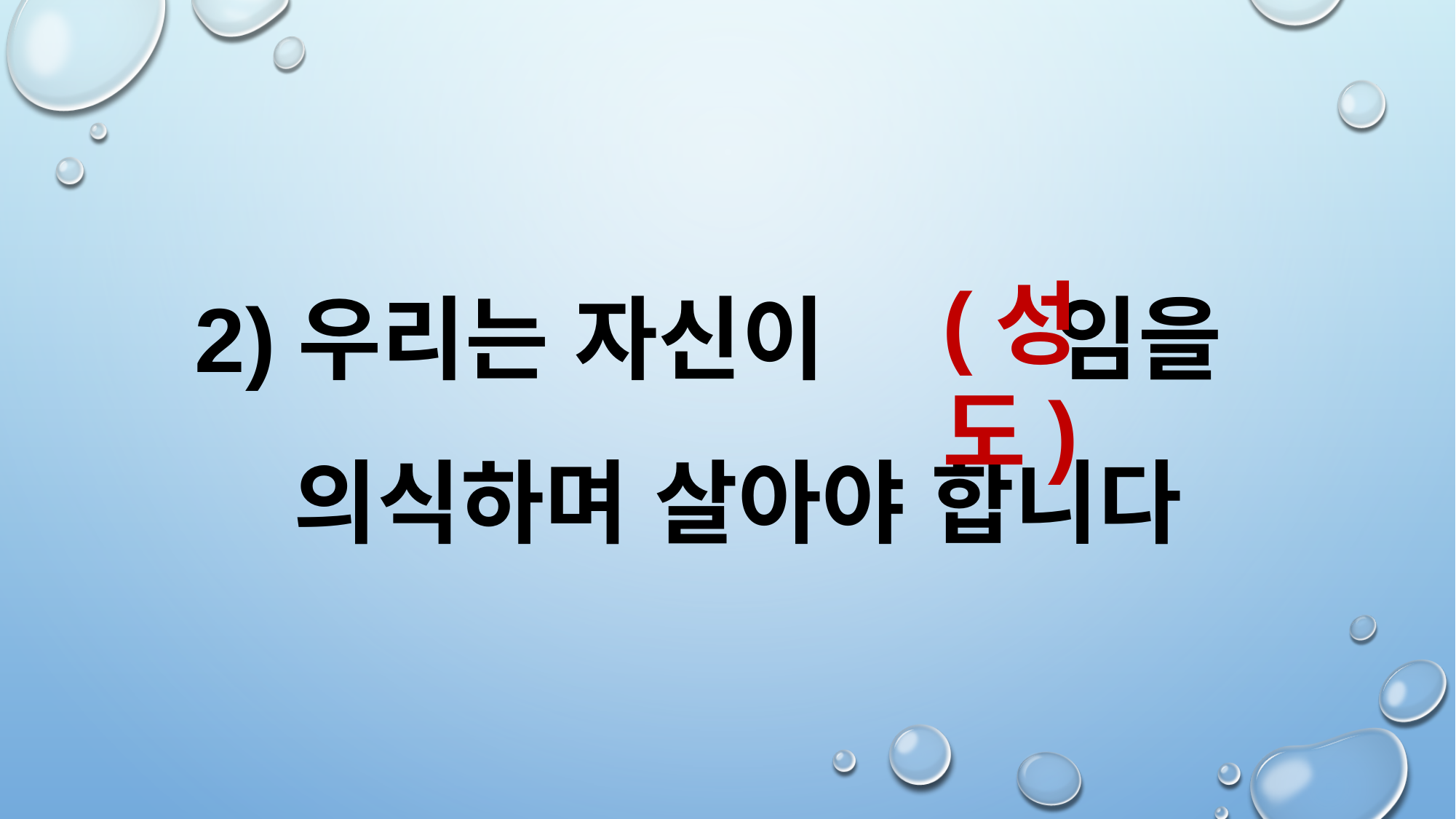

2)우리는 자신이         임을
        의식하며 살아야 합니다
(성도)